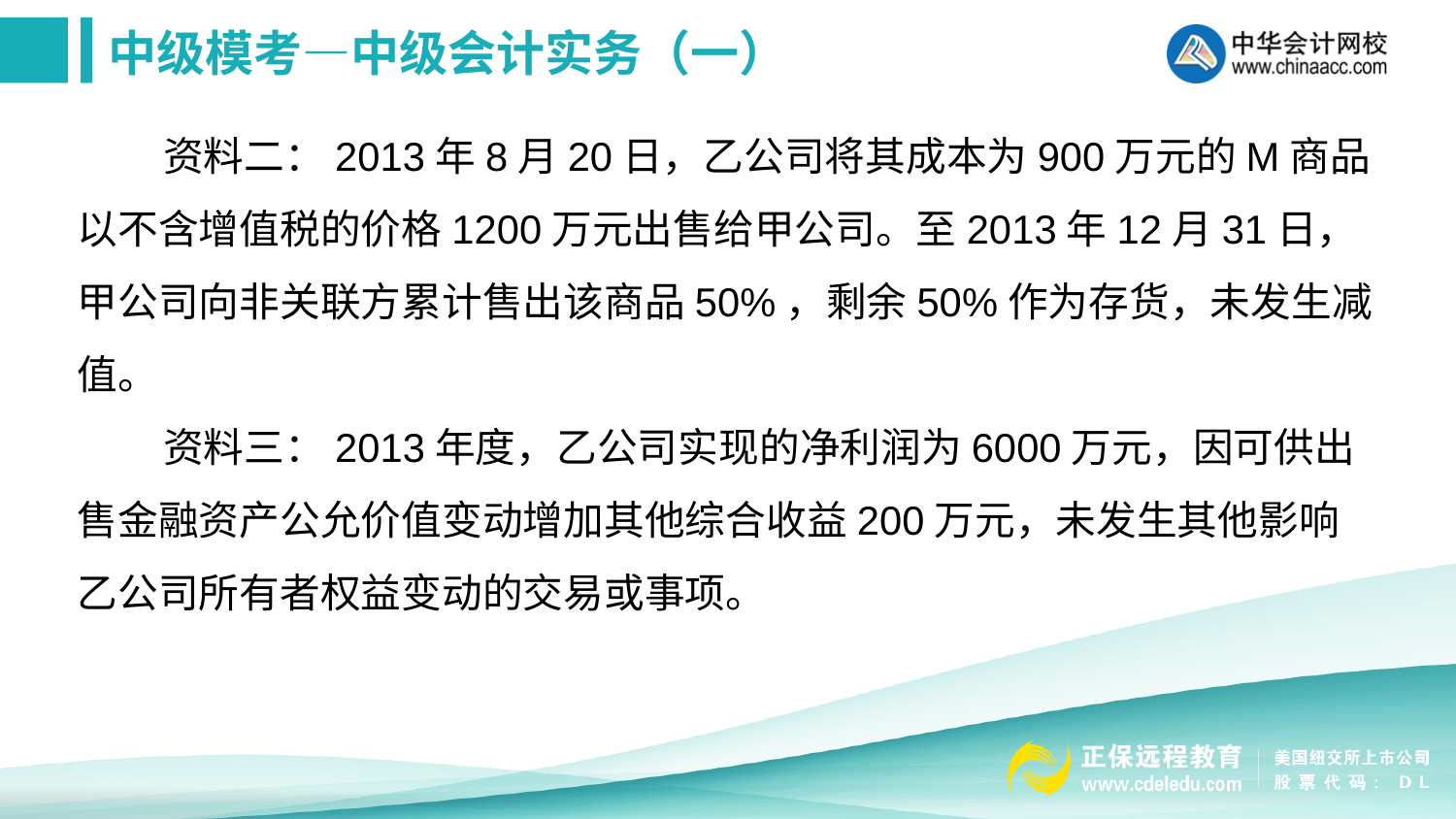

资料二：2013年8月20日，乙公司将其成本为900万元的M商品以不含增值税的价格1200万元出售给甲公司。至2013年12月31日，甲公司向非关联方累计售出该商品50%，剩余50%作为存货，未发生减值。
资料三：2013年度，乙公司实现的净利润为6000万元，因可供出售金融资产公允价值变动增加其他综合收益200万元，未发生其他影响乙公司所有者权益变动的交易或事项。